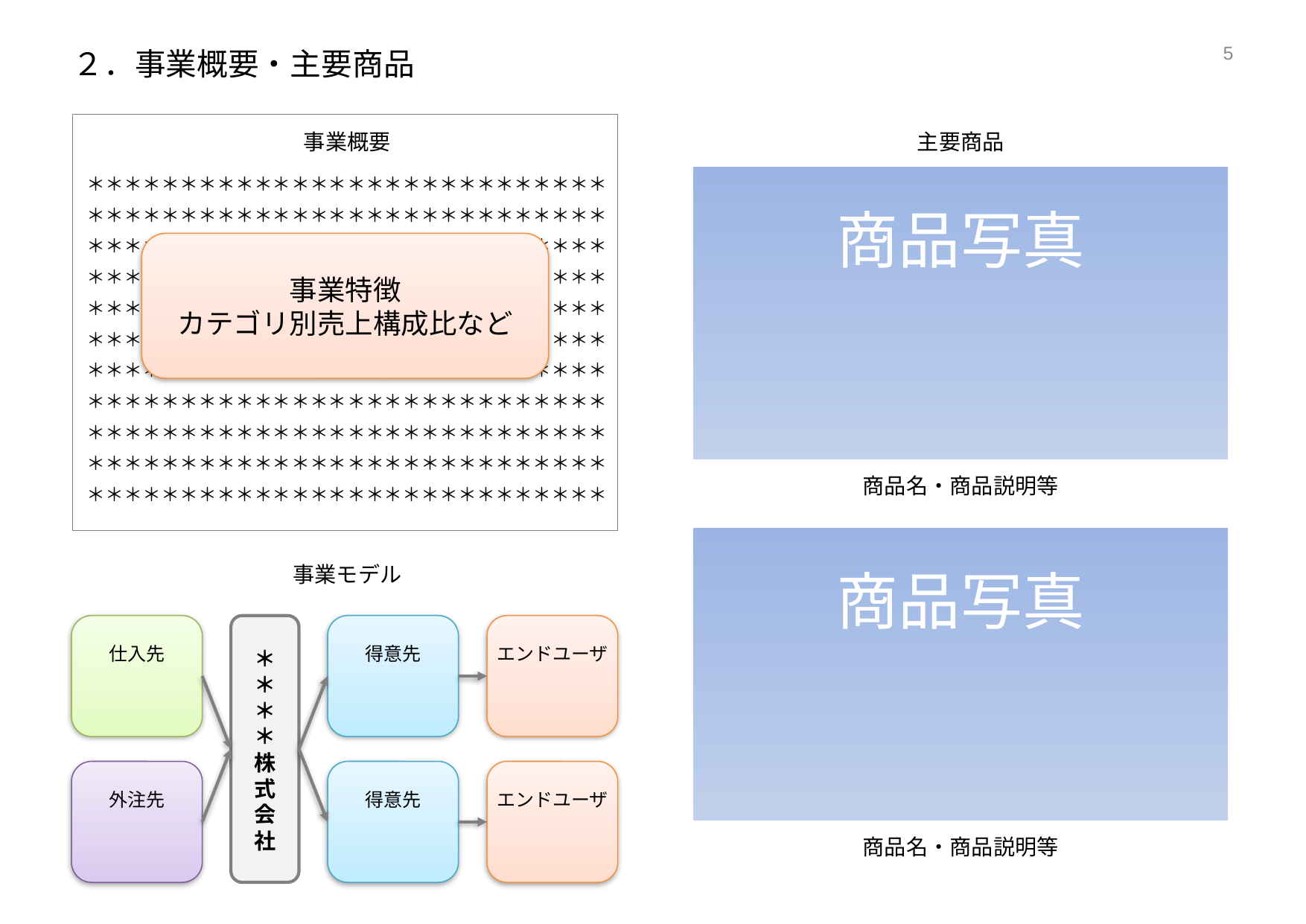

# ２．事業概要・主要商品
5
事業概要
＊＊＊＊＊＊＊＊＊＊＊＊＊＊＊＊＊＊＊＊＊＊＊＊＊＊＊＊＊＊＊＊＊＊＊＊＊＊＊＊＊＊＊＊＊＊＊＊＊＊＊＊＊＊＊＊＊＊＊＊＊＊＊＊＊＊＊＊＊＊＊＊＊＊＊＊＊＊＊＊＊＊＊＊＊＊＊＊＊＊＊＊＊＊＊＊＊＊＊＊＊＊＊＊＊＊＊＊＊＊＊＊＊＊＊＊＊＊＊＊＊＊＊＊＊＊＊＊＊＊＊＊＊＊＊＊＊＊＊＊＊＊＊＊＊＊＊＊＊＊＊＊＊＊＊＊＊＊＊＊＊＊＊＊＊＊＊＊＊＊＊＊＊＊＊＊＊＊＊＊＊＊＊＊＊＊＊＊＊＊＊＊＊＊＊＊＊＊＊＊＊＊＊＊＊＊＊＊＊＊＊＊＊＊＊＊＊＊＊＊＊＊＊＊＊＊＊＊＊＊＊＊＊＊＊＊＊＊＊＊＊＊＊＊＊＊＊＊＊＊＊＊＊＊＊＊＊＊＊＊＊＊＊＊＊＊＊＊＊＊＊＊＊＊＊＊＊＊＊＊＊＊＊＊＊＊＊＊＊＊＊＊＊＊＊＊＊＊＊＊＊＊＊＊＊＊＊＊

主要商品

商品写真

事業特徴
カテゴリ別売上構成比など
商品名・商品説明等

商品写真

事業モデル
仕入先

＊
＊
＊
＊
株
式
会
社
得意先

エンドユーザ

外注先

得意先

エンドユーザ

商品名・商品説明等